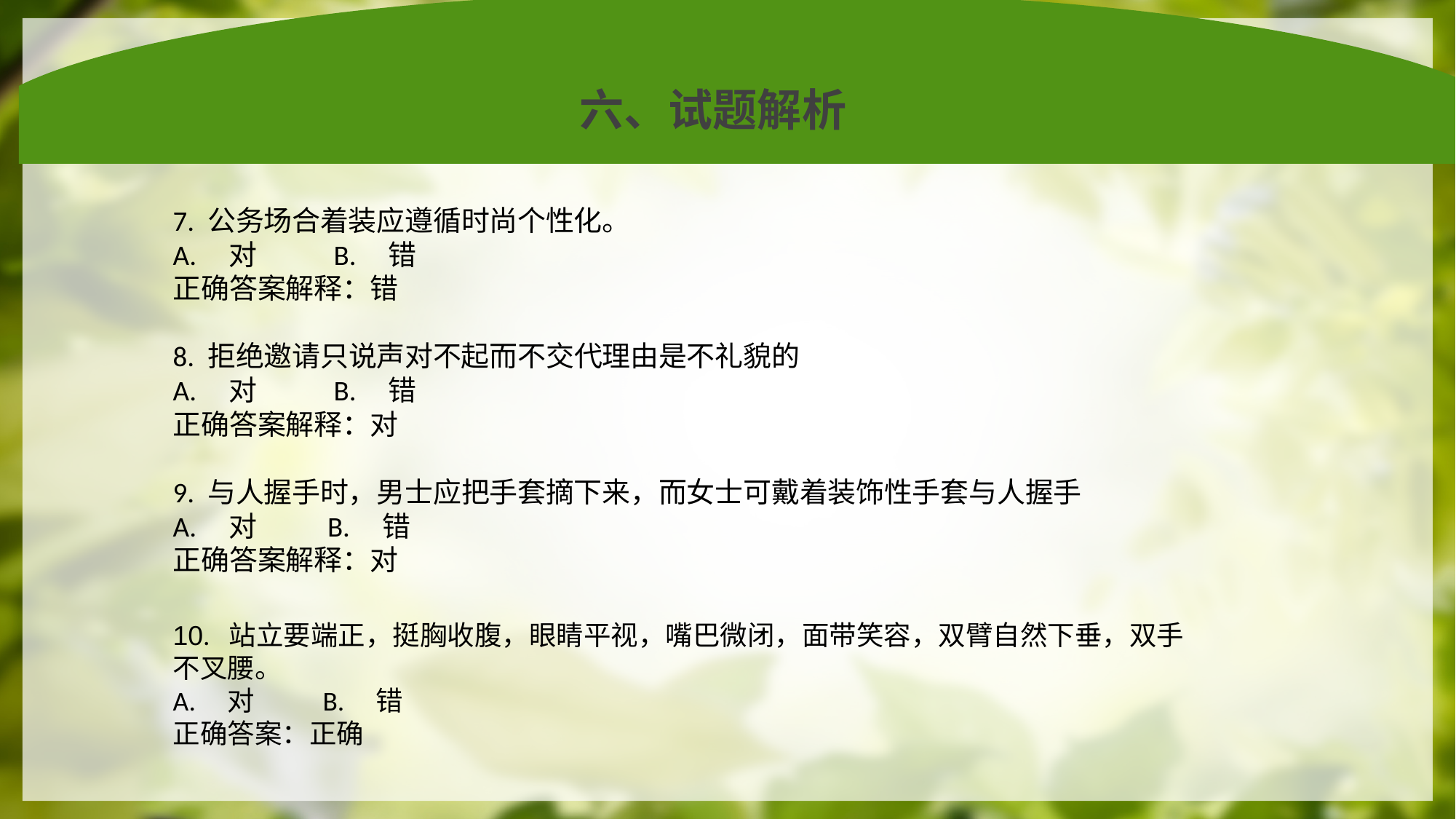

六、试题解析

7. 公务场合着装应遵循时尚个性化。
A.    对           B.    错
正确答案解释：错

8. 拒绝邀请只说声对不起而不交代理由是不礼貌的
A.    对           B.    错
正确答案解释：对

9. 与人握手时，男士应把手套摘下来，而女士可戴着装饰性手套与人握手
A.    对          B.    错
正确答案解释：对

10.  站立要端正，挺胸收腹，眼睛平视，嘴巴微闭，面带笑容，双臂自然下垂，双手不叉腰。
A.    对          B.    错
正确答案：正确